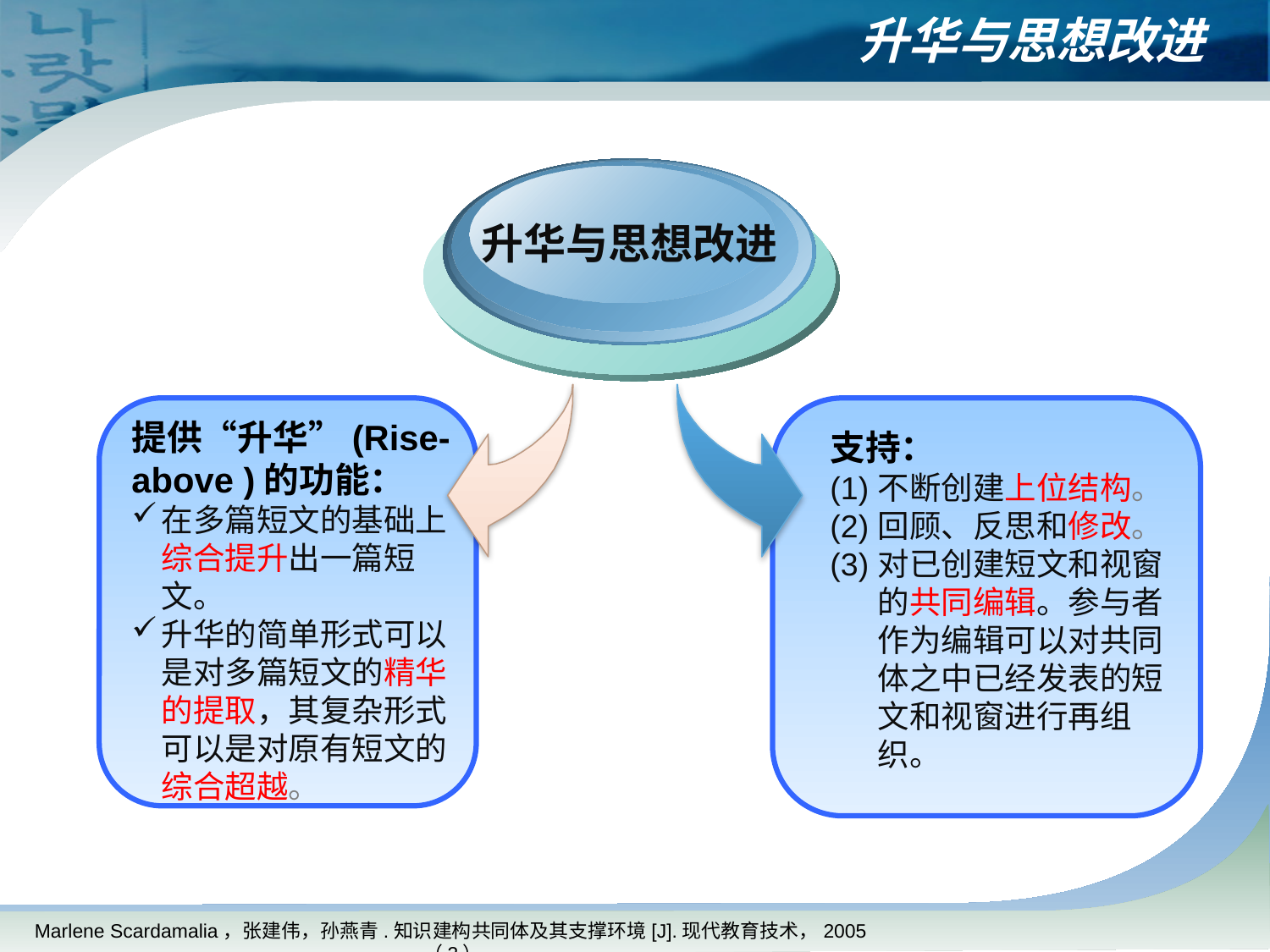

# 升华与思想改进

升华与思想改进

提供“升华”(Rise-above )的功能：
在多篇短文的基础上综合提升出一篇短文。
升华的简单形式可以是对多篇短文的精华的提取，其复杂形式可以是对原有短文的综合超越。
支持：
不断创建上位结构。
回顾、反思和修改。
对已创建短文和视窗的共同编辑。参与者作为编辑可以对共同体之中已经发表的短文和视窗进行再组织。

Marlene Scardamalia，张建伟，孙燕青.知识建构共同体及其支撑环境[J].现代教育技术，2005（3）